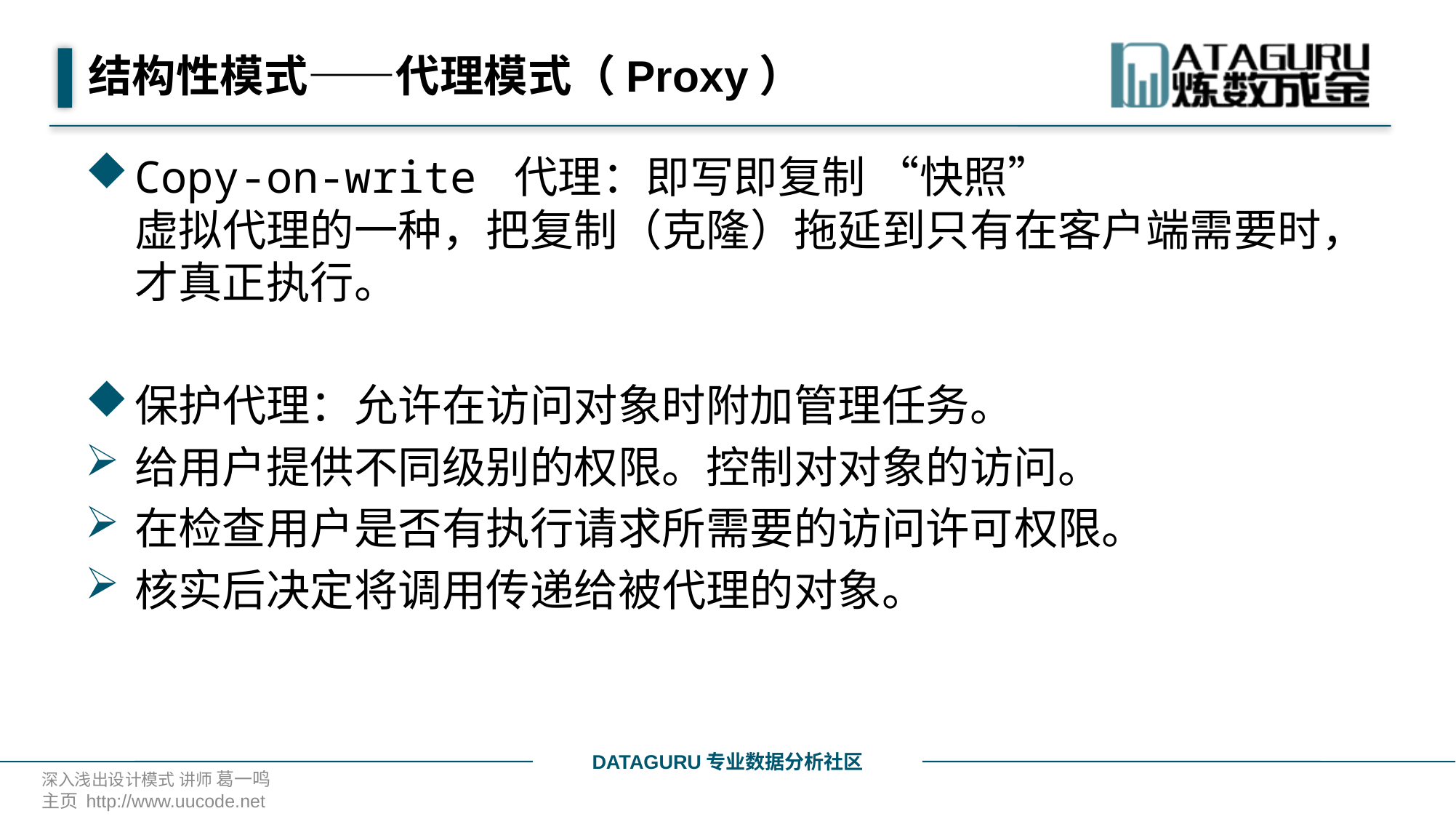

# 结构性模式——代理模式（Proxy）
Copy-on-write 代理：即写即复制 “快照”
虚拟代理的一种，把复制（克隆）拖延到只有在客户端需要时，才真正执行。

保护代理：允许在访问对象时附加管理任务。
给用户提供不同级别的权限。控制对对象的访问。
在检查用户是否有执行请求所需要的访问许可权限。
核实后决定将调用传递给被代理的对象。